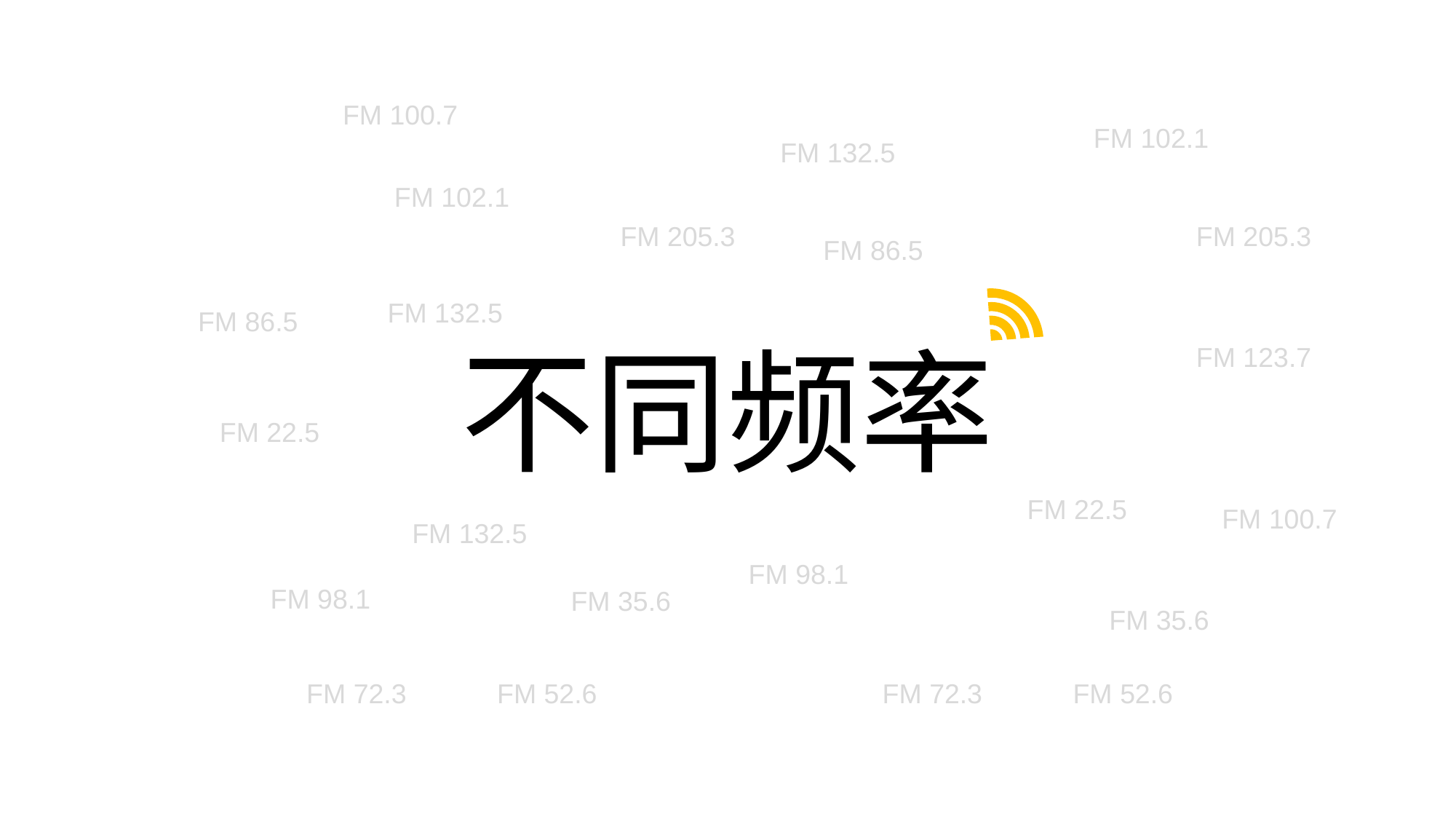

FM 100.7
FM 102.1
FM 132.5
FM 102.1
FM 205.3
FM 205.3
FM 86.5

FM 132.5
FM 86.5
不同频率
FM 123.7
FM 22.5
FM 22.5
FM 100.7
FM 132.5
FM 98.1
FM 98.1
FM 35.6
FM 35.6
FM 72.3
FM 52.6
FM 72.3
FM 52.6